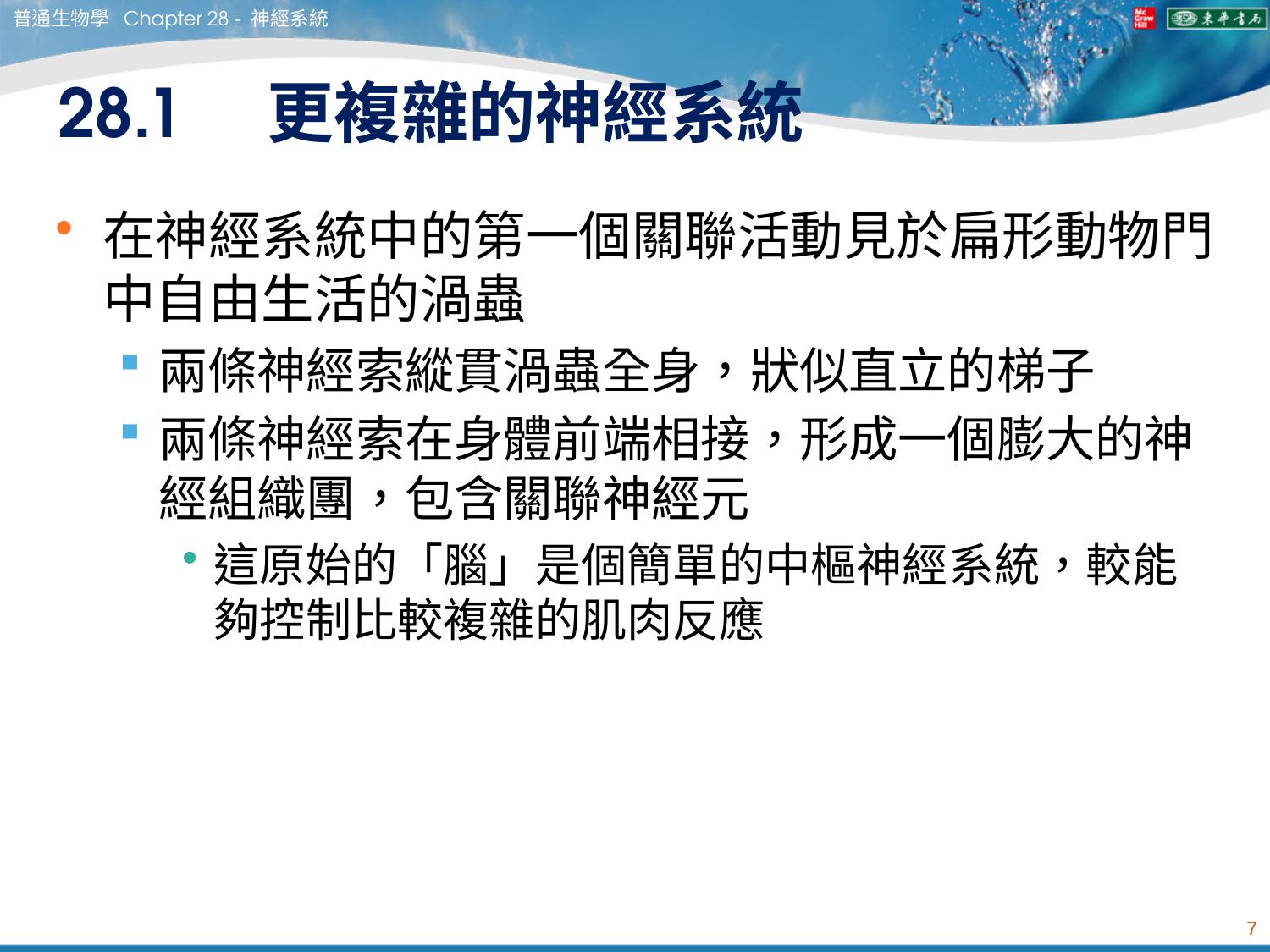

普通生物學  Chapter 28 - 神經系統
# 28.1　更複雜的神經系統
在神經系統中的第一個關聯活動見於扁形動物門中自由生活的渦蟲
兩條神經索縱貫渦蟲全身，狀似直立的梯子
兩條神經索在身體前端相接，形成一個膨大的神經組織團，包含關聯神經元
這原始的「腦」是個簡單的中樞神經系統，較能夠控制比較複雜的肌肉反應
7